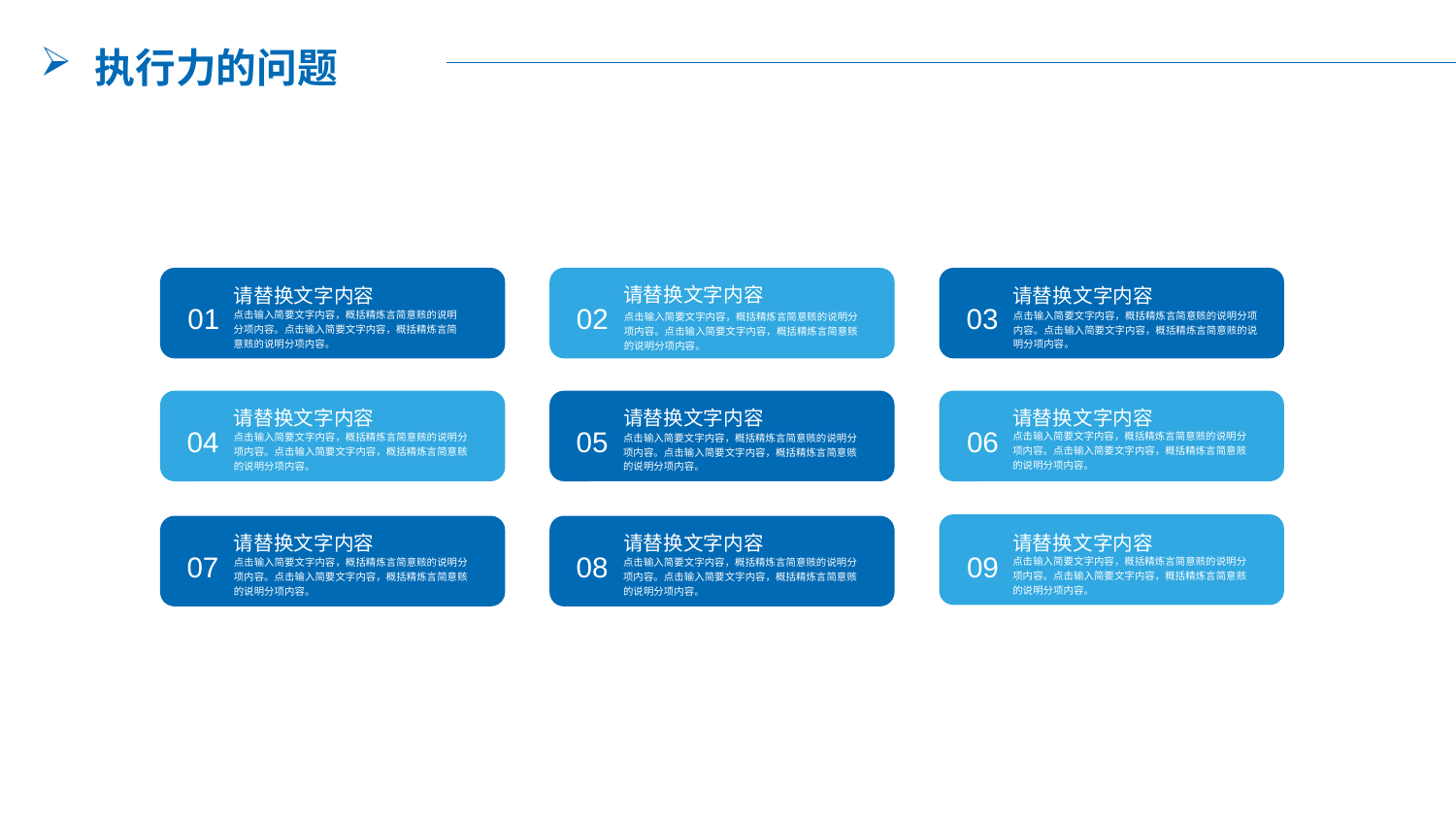

执行力的问题

请替换文字内容
请替换文字内容
请替换文字内容
01
02
03
点击输入简要文字内容，概括精炼言简意赅的说明分项内容。点击输入简要文字内容，概括精炼言简意赅的说明分项内容。
点击输入简要文字内容，概括精炼言简意赅的说明分项内容。点击输入简要文字内容，概括精炼言简意赅的说明分项内容。
点击输入简要文字内容，概括精炼言简意赅的说明分项内容。点击输入简要文字内容，概括精炼言简意赅的说明分项内容。

请替换文字内容
请替换文字内容
请替换文字内容
04
05
06
点击输入简要文字内容，概括精炼言简意赅的说明分项内容。点击输入简要文字内容，概括精炼言简意赅的说明分项内容。
点击输入简要文字内容，概括精炼言简意赅的说明分项内容。点击输入简要文字内容，概括精炼言简意赅的说明分项内容。
点击输入简要文字内容，概括精炼言简意赅的说明分项内容。点击输入简要文字内容，概括精炼言简意赅的说明分项内容。

请替换文字内容
请替换文字内容
请替换文字内容
07
08
09
点击输入简要文字内容，概括精炼言简意赅的说明分项内容。点击输入简要文字内容，概括精炼言简意赅的说明分项内容。
点击输入简要文字内容，概括精炼言简意赅的说明分项内容。点击输入简要文字内容，概括精炼言简意赅的说明分项内容。
点击输入简要文字内容，概括精炼言简意赅的说明分项内容。点击输入简要文字内容，概括精炼言简意赅的说明分项内容。